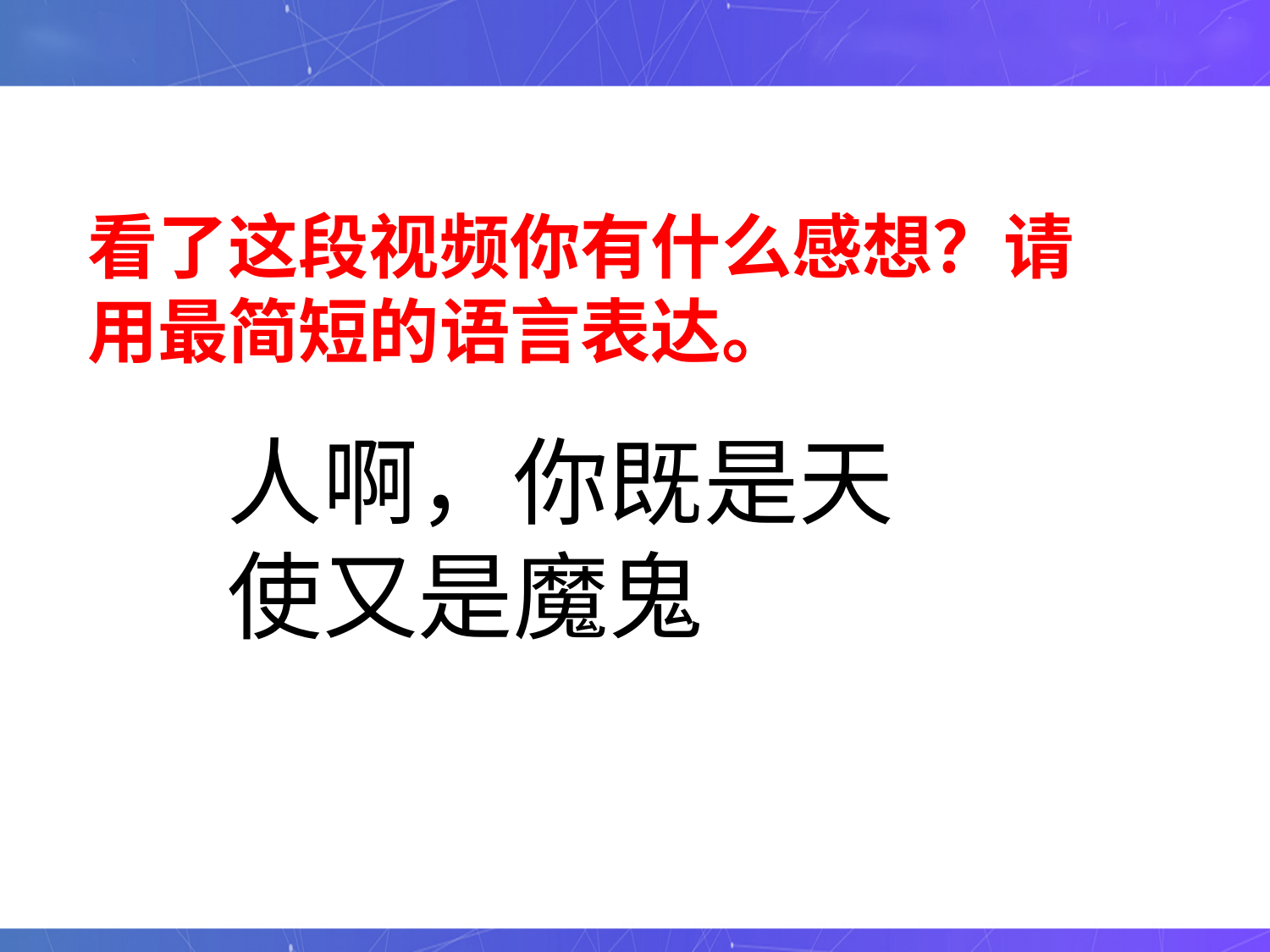

看了这段视频你有什么感想？请用最简短的语言表达。
人啊，你既是天使又是魔鬼